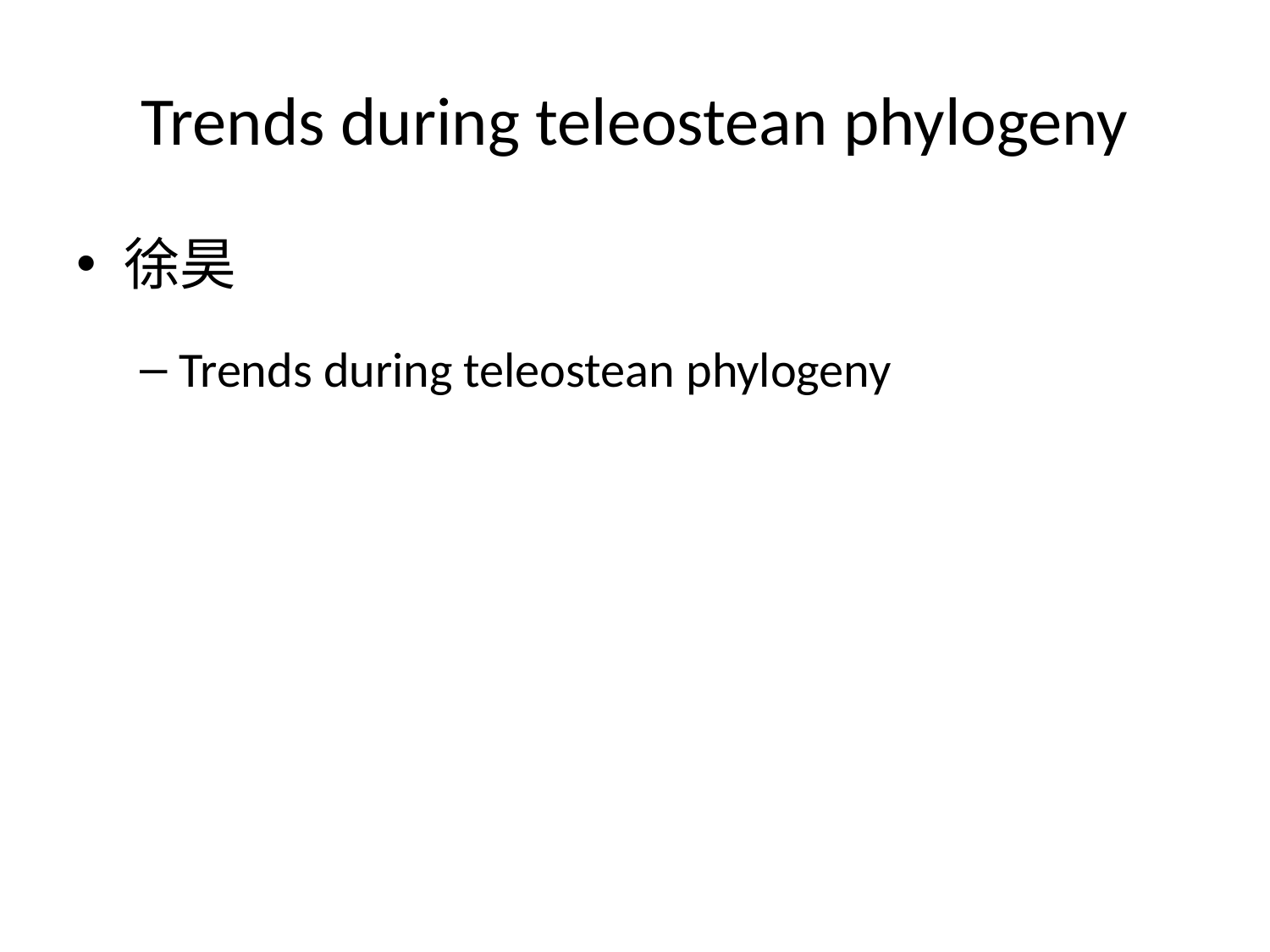

# Trends during teleostean phylogeny
徐昊
Trends during teleostean phylogeny